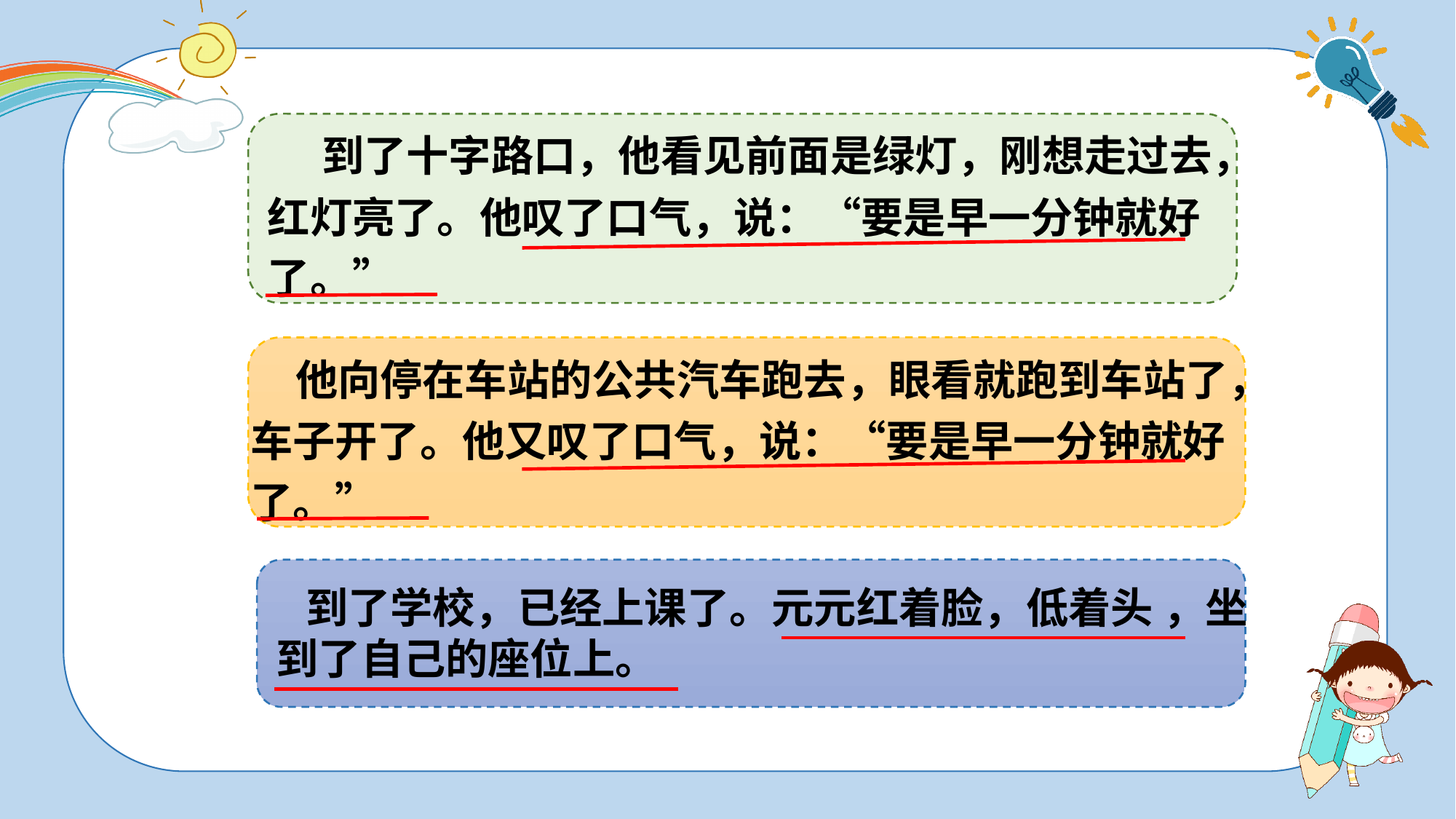

到了十字路口，他看见前面是绿灯，刚想走过去，红灯亮了。他叹了口气，说：“要是早一分钟就好了。”
    他向停在车站的公共汽车跑去，眼看就跑到车站了，车子开了。他又叹了口气，说：“要是早一分钟就好了。”

  到了学校，已经上课了。元元红着脸，低着头 ，坐到了自己的座位上。